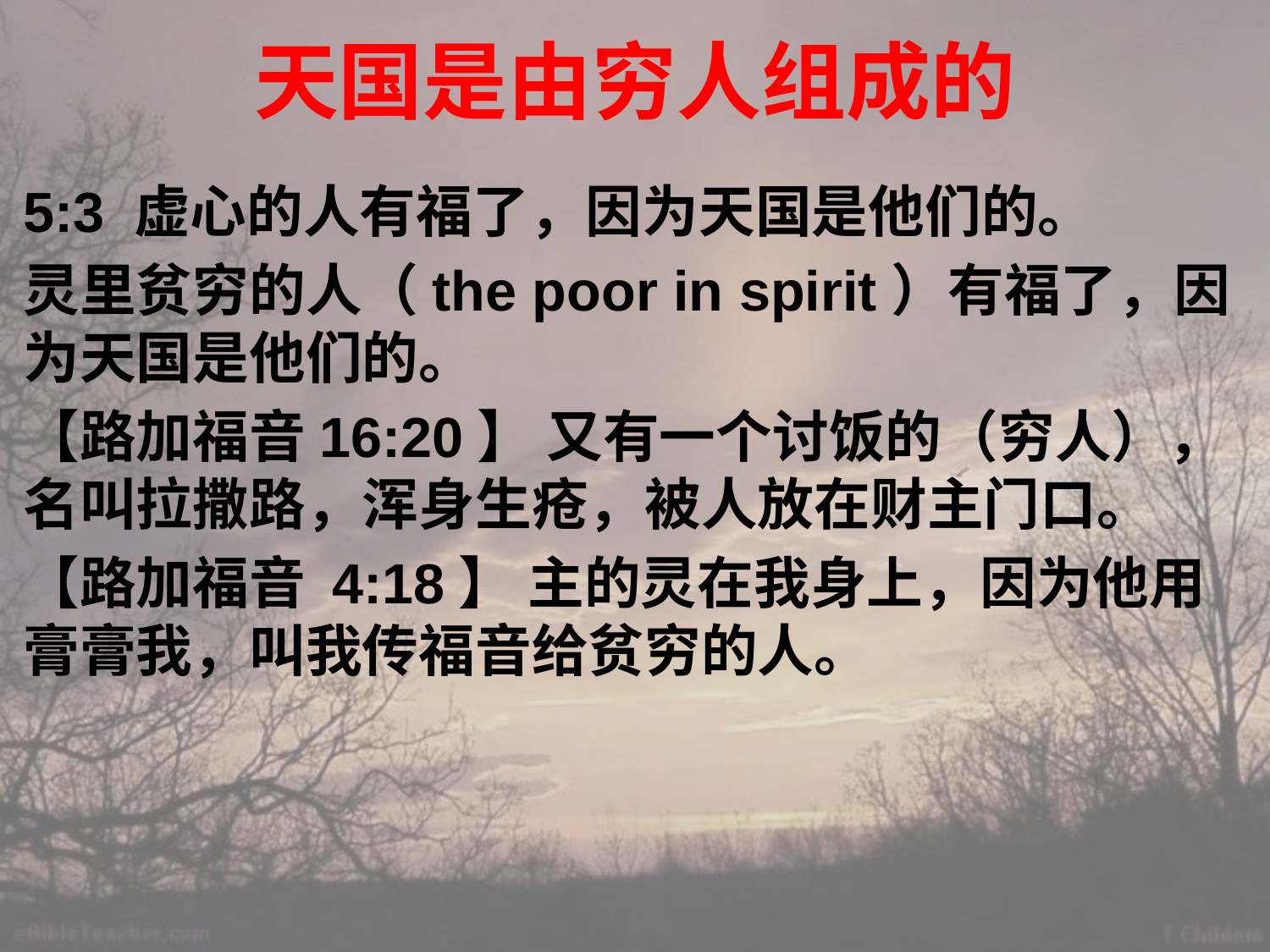

# 天国是由穷人组成的
5:3 虚心的人有福了，因为天国是他们的。
灵里贫穷的人（the poor in spirit）有福了，因为天国是他们的。
【路加福音16:20】 又有一个讨饭的（穷人），名叫拉撒路，浑身生疮，被人放在财主门口。
【路加福音 4:18】 主的灵在我身上，因为他用膏膏我，叫我传福音给贫穷的人。